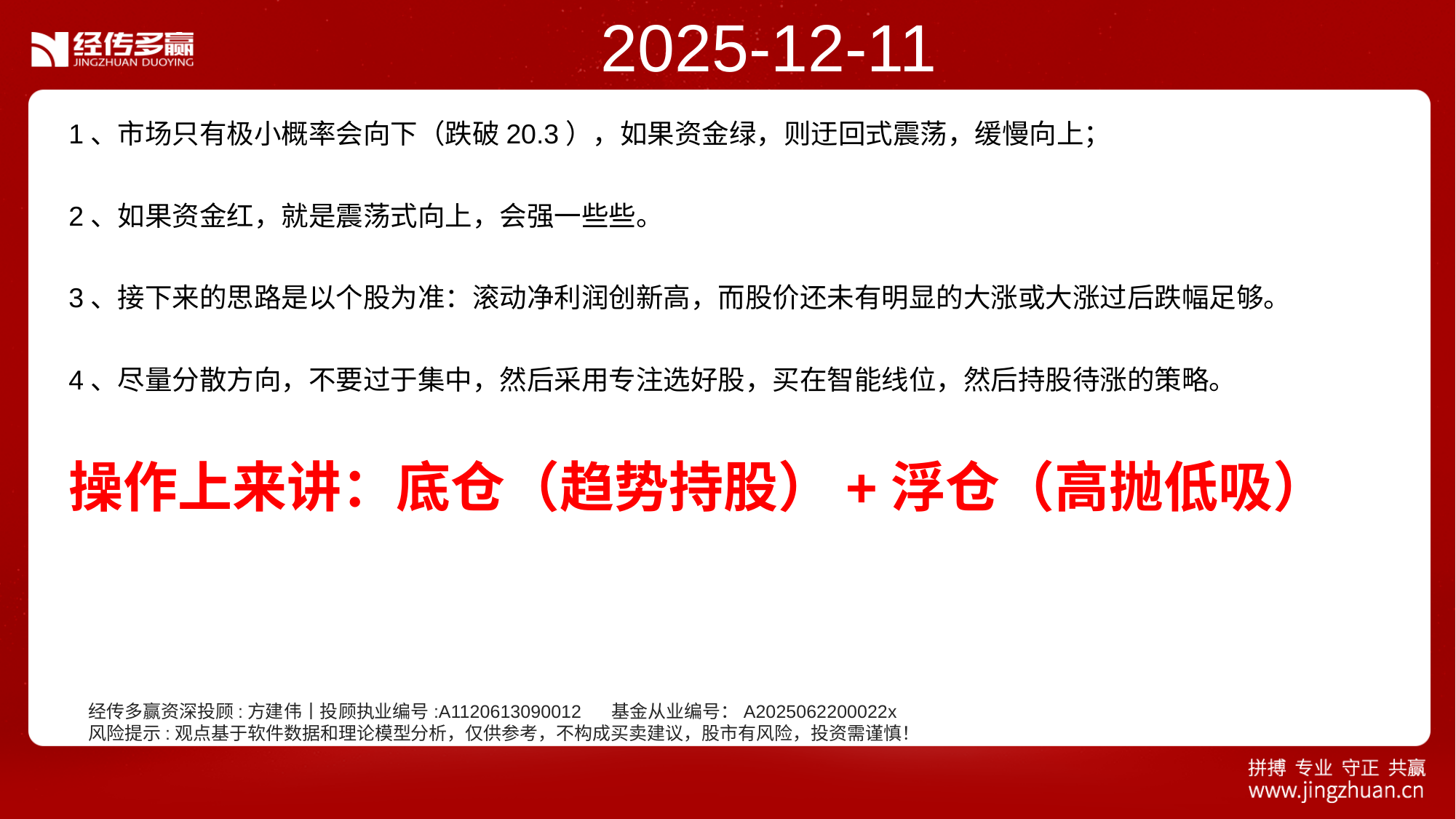

2025-12-11
1、市场只有极小概率会向下（跌破20.3），如果资金绿，则迂回式震荡，缓慢向上；

2、如果资金红，就是震荡式向上，会强一些些。

3、接下来的思路是以个股为准：滚动净利润创新高，而股价还未有明显的大涨或大涨过后跌幅足够。

4、尽量分散方向，不要过于集中，然后采用专注选好股，买在智能线位，然后持股待涨的策略。

操作上来讲：底仓（趋势持股）+浮仓（高抛低吸）